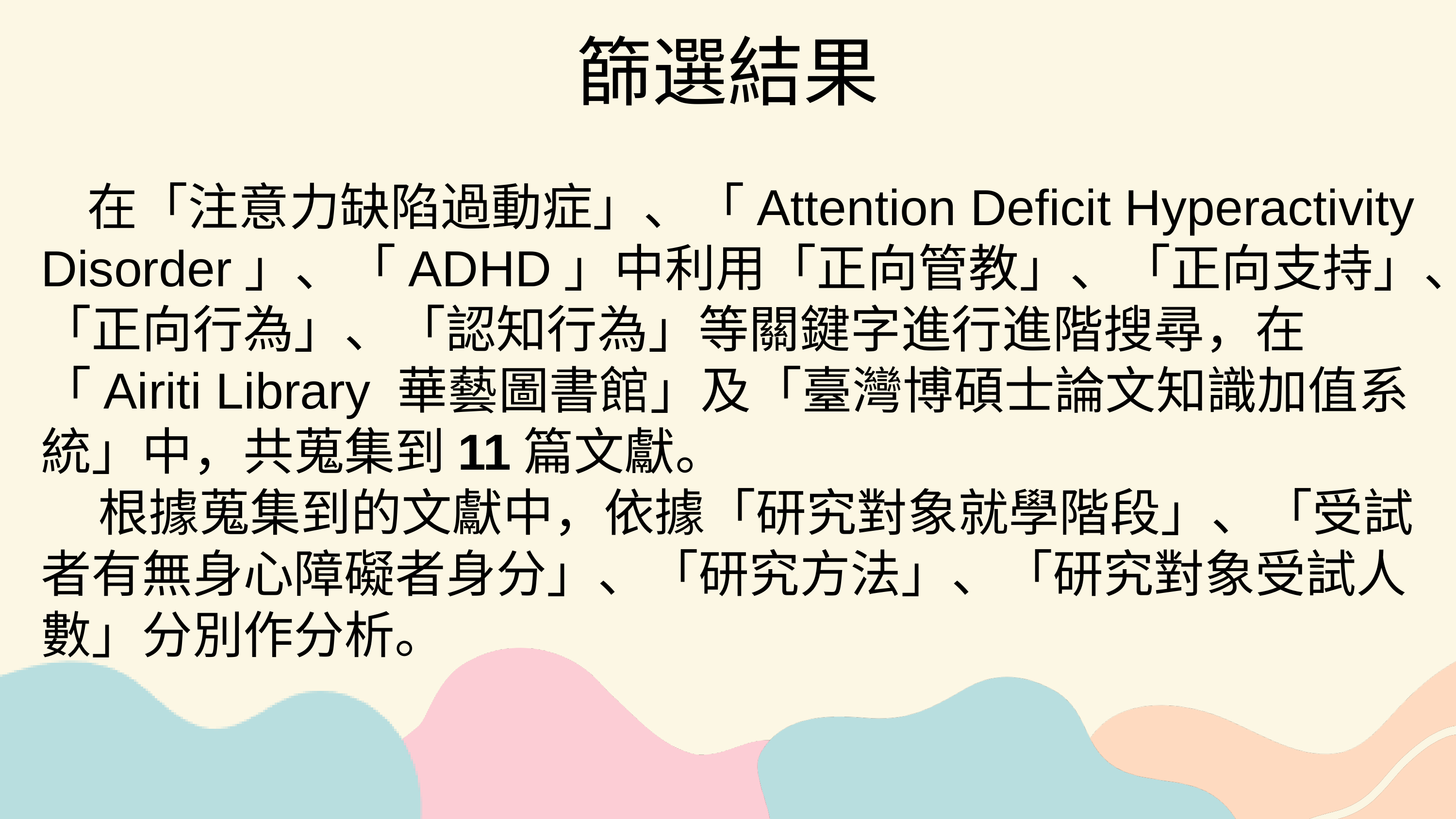

篩選結果
   在「注意力缺陷過動症」、「Attention Deficit Hyperactivity Disorder」、「ADHD」中利用「正向管教」、「正向支持」、「正向行為」、「認知行為」等關鍵字進行進階搜尋，在「Airiti Library 華藝圖書館」及「臺灣博碩士論文知識加值系統」中，共蒐集到11篇文獻。
    根據蒐集到的文獻中，依據「研究對象就學階段」、「受試者有無身心障礙者身分」、「研究方法」、「研究對象受試人數」分別作分析。